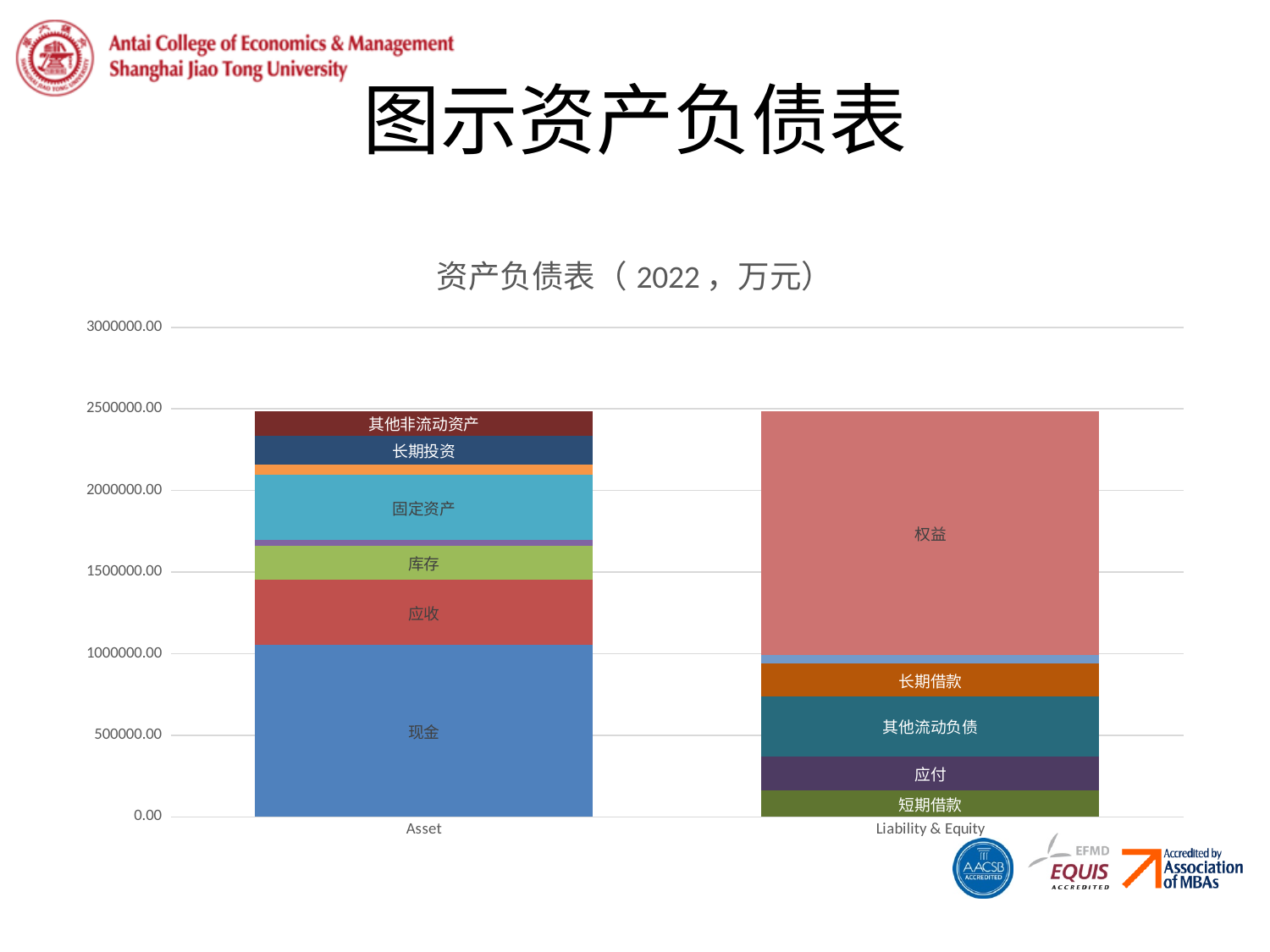

# 图示资产负债表

### Chart: 资产负债表（2022，万元）

| Category | 现金 | 应收 | 库存 | 其他流动资产 | 固定资产 | 商誉和无形 | 长期投资 | 其他非流动资产 | 短期借款 | 应付 | 其他流动负债 | 长期借款 | 其他长期负债 | 权益 |
|---|---|---|---|---|---|---|---|---|---|---|---|---|---|---|
| Asset | 1051944.24 | 403919.64 | 204534.16 | 38331.68 | 396761.45 | 66047.78 | 173821.46 | 151122.15000000002 | None | None | None | None | None | None |
| Liability & Equity | None | None | None | None | None | None | None | None | 162294.99 | 208820.75 | 368550.76 | 198605.19999999998 | 54585.68000000001 | 1493625.1700000002 |